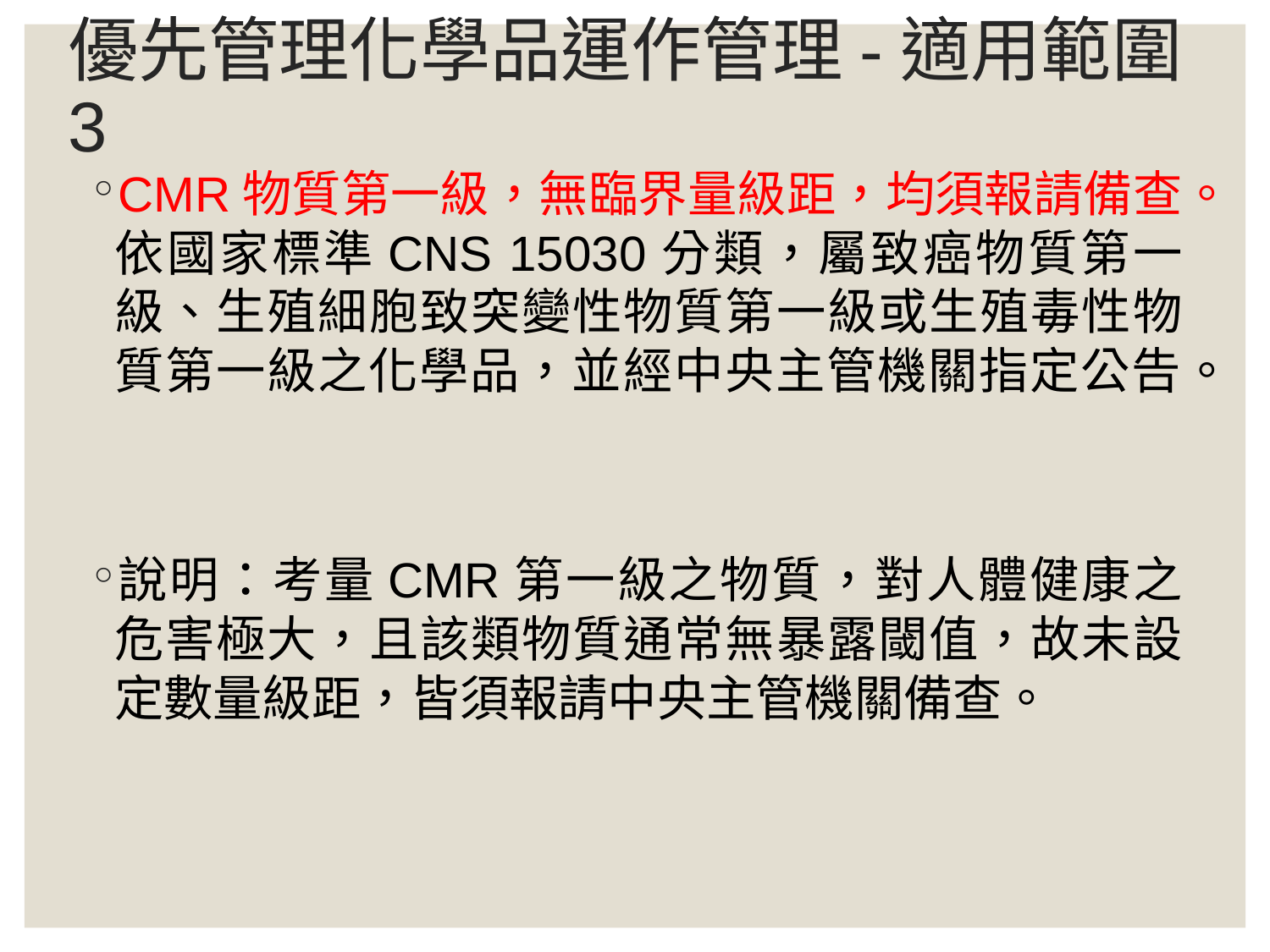

# 優先管理化學品運作管理-適用範圍3
CMR物質第一級，無臨界量級距，均須報請備查。依國家標準CNS 15030分類，屬致癌物質第一級、生殖細胞致突變性物質第一級或生殖毒性物質第一級之化學品，並經中央主管機關指定公告。

說明：考量CMR第一級之物質，對人體健康之危害極大，且該類物質通常無暴露閾值，故未設定數量級距，皆須報請中央主管機關備查。